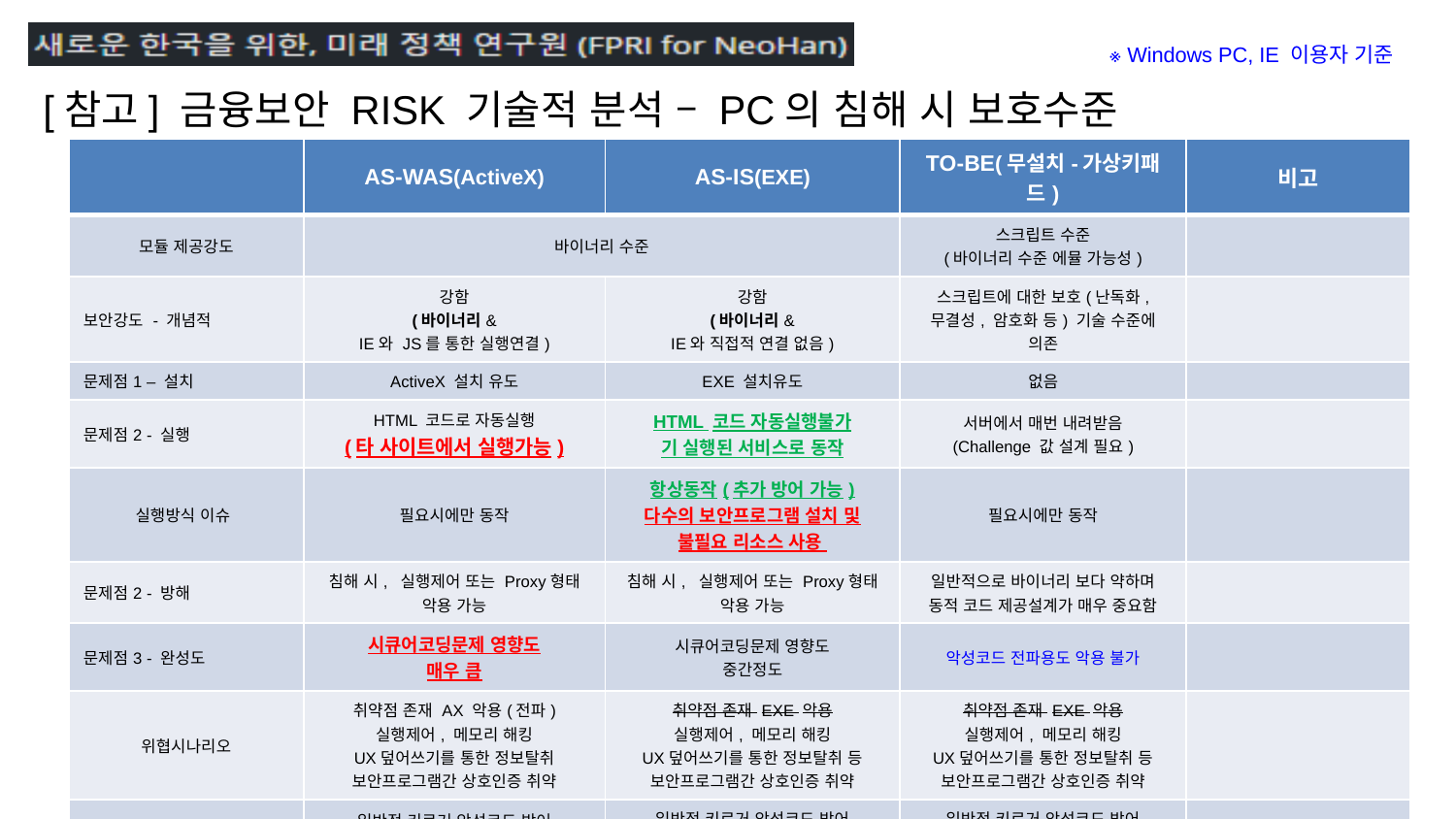

※ Windows PC, IE 이용자 기준
[참고] 금융보안 RISK 기술적 분석 – PC의 침해 시 보호수준

|  | AS-WAS(ActiveX) | AS-IS(EXE) | TO-BE(무설치-가상키패드) | 비고 |
| --- | --- | --- | --- | --- |
| 모듈 제공강도 | 바이너리 수준 |  | 스크립트 수준 (바이너리 수준 에뮬 가능성) |  |
| 보안강도 - 개념적 | 강함 (바이너리& IE와 JS를 통한 실행연결) | 강함 (바이너리& IE와 직접적 연결 없음) | 스크립트에 대한 보호(난독화, 무결성, 암호화 등) 기술 수준에 의존 |  |
| 문제점1 – 설치 | ActiveX 설치 유도 | EXE 설치유도 | 없음 |  |
| 문제점2 - 실행 | HTML 코드로 자동실행 (타 사이트에서 실행가능) | HTML 코드 자동실행불가 기 실행된 서비스로 동작 | 서버에서 매번 내려받음 (Challenge 값 설계 필요) |  |
| 실행방식 이슈 | 필요시에만 동작 | 항상동작(추가 방어 가능) 다수의 보안프로그램 설치 및 불필요 리소스 사용 | 필요시에만 동작 |  |
| 문제점2 - 방해 | 침해 시, 실행제어 또는 Proxy형태 악용 가능 | 침해 시, 실행제어 또는 Proxy형태 악용 가능 | 일반적으로 바이너리 보다 약하며 동적 코드 제공설계가 매우 중요함 |  |
| 문제점3 - 완성도 | 시큐어코딩문제 영향도 매우 큼 | 시큐어코딩문제 영향도 중간정도 | 악성코드 전파용도 악용 불가 |  |
| 위협시나리오 | 취약점 존재 AX 악용(전파) 실행제어, 메모리 해킹 UX덮어쓰기를 통한 정보탈취 보안프로그램간 상호인증 취약 | 취약점 존재 EXE 악용 실행제어, 메모리 해킹 UX덮어쓰기를 통한 정보탈취 등 보안프로그램간 상호인증 취약 | 취약점 존재 EXE 악용 실행제어, 메모리 해킹 UX덮어쓰기를 통한 정보탈취 등 보안프로그램간 상호인증 취약 |  |
| 보안효과 | 일반적 키로거 악성코드 방어 다양한 브라우저 지원가능 (IE ONLY) | 일반적 키로거 악성코드 방어 다양한 브라우저 지원가능 | 일반적 키로거 악성코드 방어 다양한 브라우저 지원가능 |  |
| 결론 | 과거 기본보안모델 | 향상된 보안기능 지원 | 이용여부 선택권 & 브라우저 지정 제공 검토 필요 | 1회성 정보(OTP로 이체시 권한 보호 |